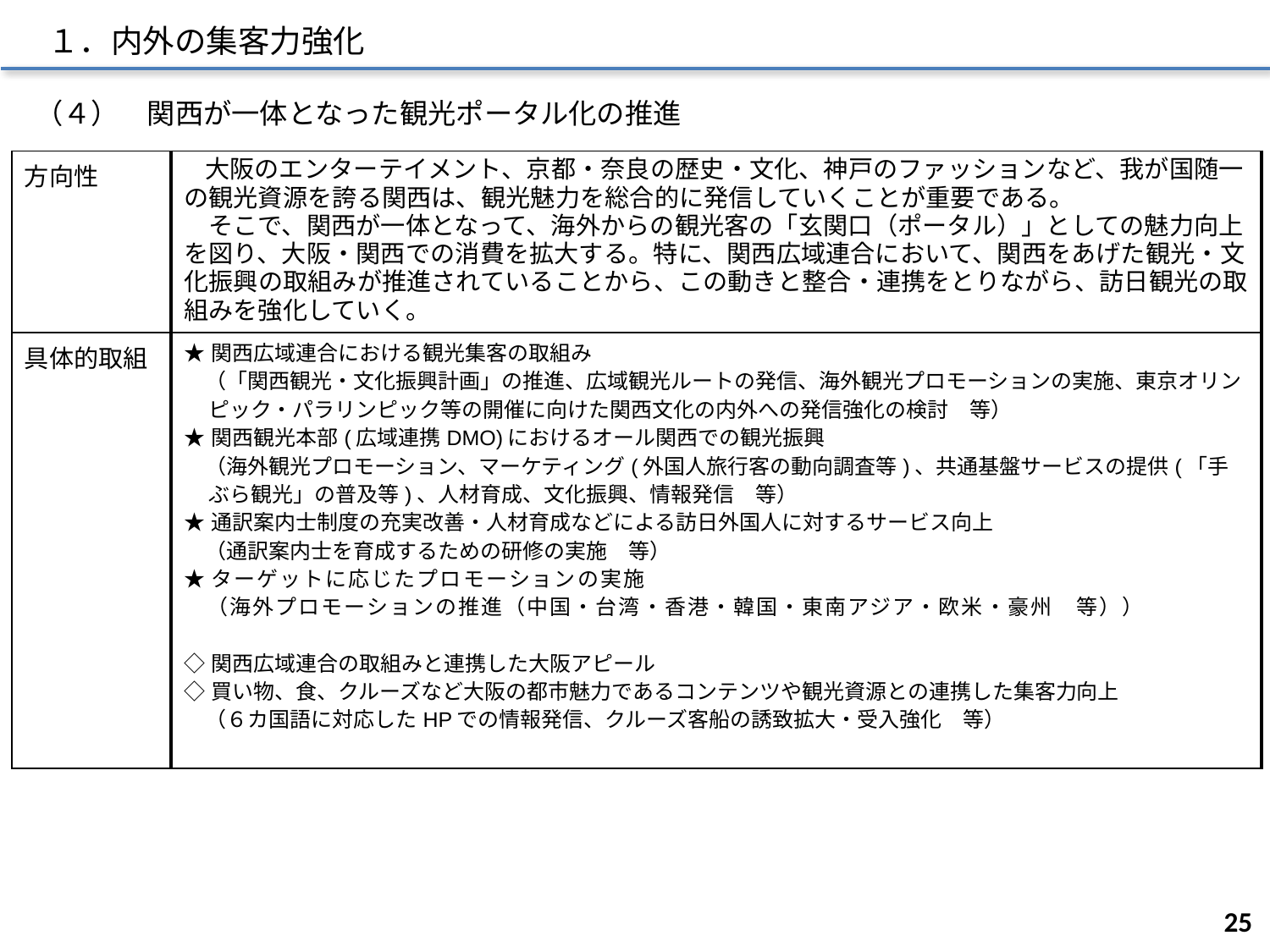

１．内外の集客力強化
（４）　関西が一体となった観光ポータル化の推進
| 方向性 | 大阪のエンターテイメント、京都・奈良の歴史・文化、神戸のファッションなど、我が国随一の観光資源を誇る関西は、観光魅力を総合的に発信していくことが重要である。 　そこで、関西が一体となって、海外からの観光客の「玄関口（ポータル）」としての魅力向上を図り、大阪・関西での消費を拡大する。特に、関西広域連合において、関西をあげた観光・文化振興の取組みが推進されていることから、この動きと整合・連携をとりながら、訪日観光の取組みを強化していく。 |
| --- | --- |
| 具体的取組 | ★関西広域連合における観光集客の取組み 　（「関西観光・文化振興計画」の推進、広域観光ルートの発信、海外観光プロモーションの実施、東京オリンピック・パラリンピック等の開催に向けた関西文化の内外への発信強化の検討　等） ★関西観光本部(広域連携DMO)におけるオール関西での観光振興 　（海外観光プロモーション、マーケティング(外国人旅行客の動向調査等)、共通基盤サービスの提供(「手ぶら観光」の普及等)、人材育成、文化振興、情報発信　等） ★通訳案内士制度の充実改善・人材育成などによる訪日外国人に対するサービス向上 　（通訳案内士を育成するための研修の実施　等） ★ターゲットに応じたプロモーションの実施 　（海外プロモーションの推進（中国・台湾・香港・韓国・東南アジア・欧米・豪州　等）） ◇関西広域連合の取組みと連携した大阪アピール ◇買い物、食、クルーズなど大阪の都市魅力であるコンテンツや観光資源との連携した集客力向上 　（６カ国語に対応したHPでの情報発信、クルーズ客船の誘致拡大・受入強化　等） |
25